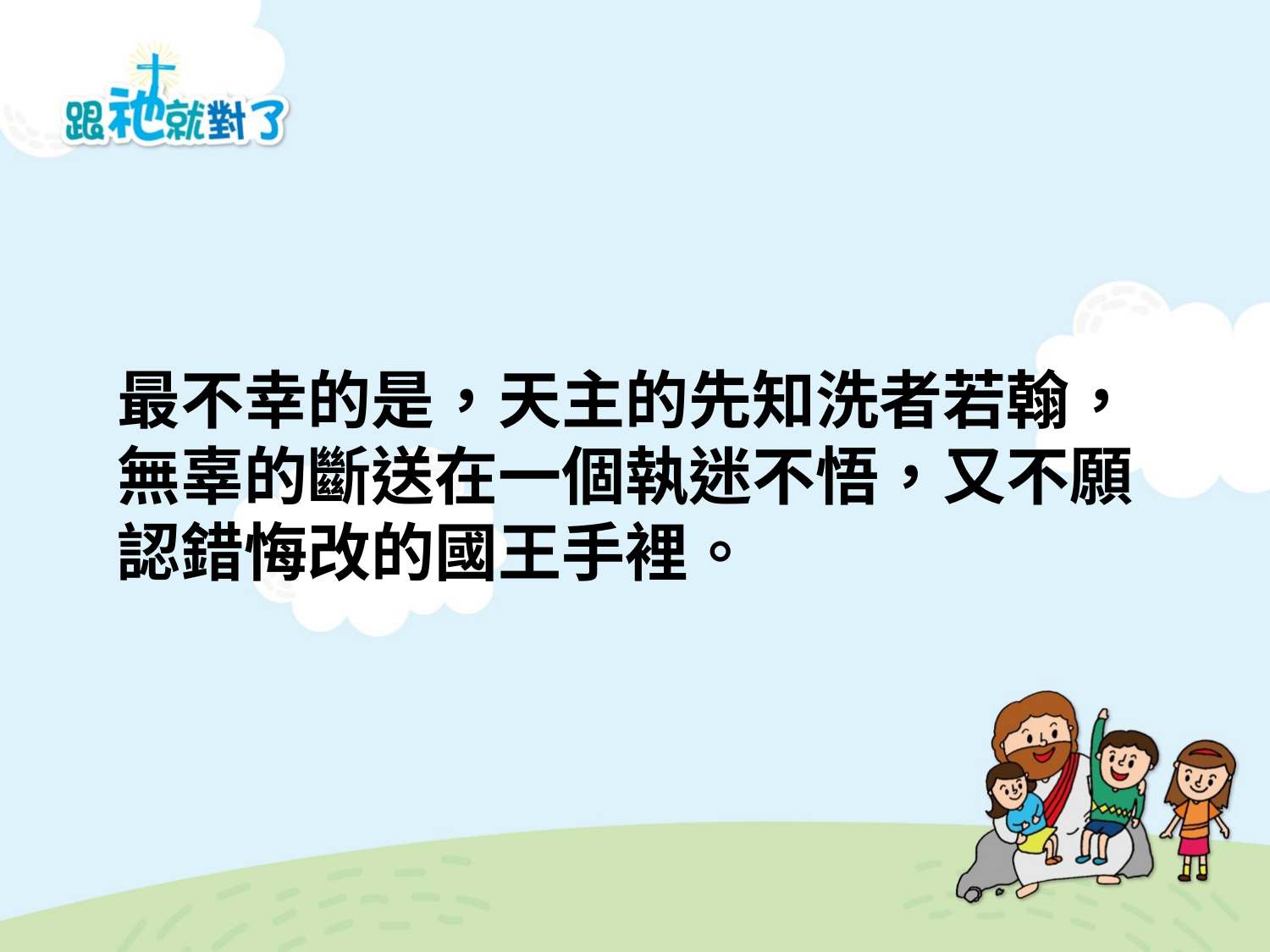

最不幸的是，天主的先知洗者若翰，無辜的斷送在一個執迷不悟，又不願認錯悔改的國王手裡。